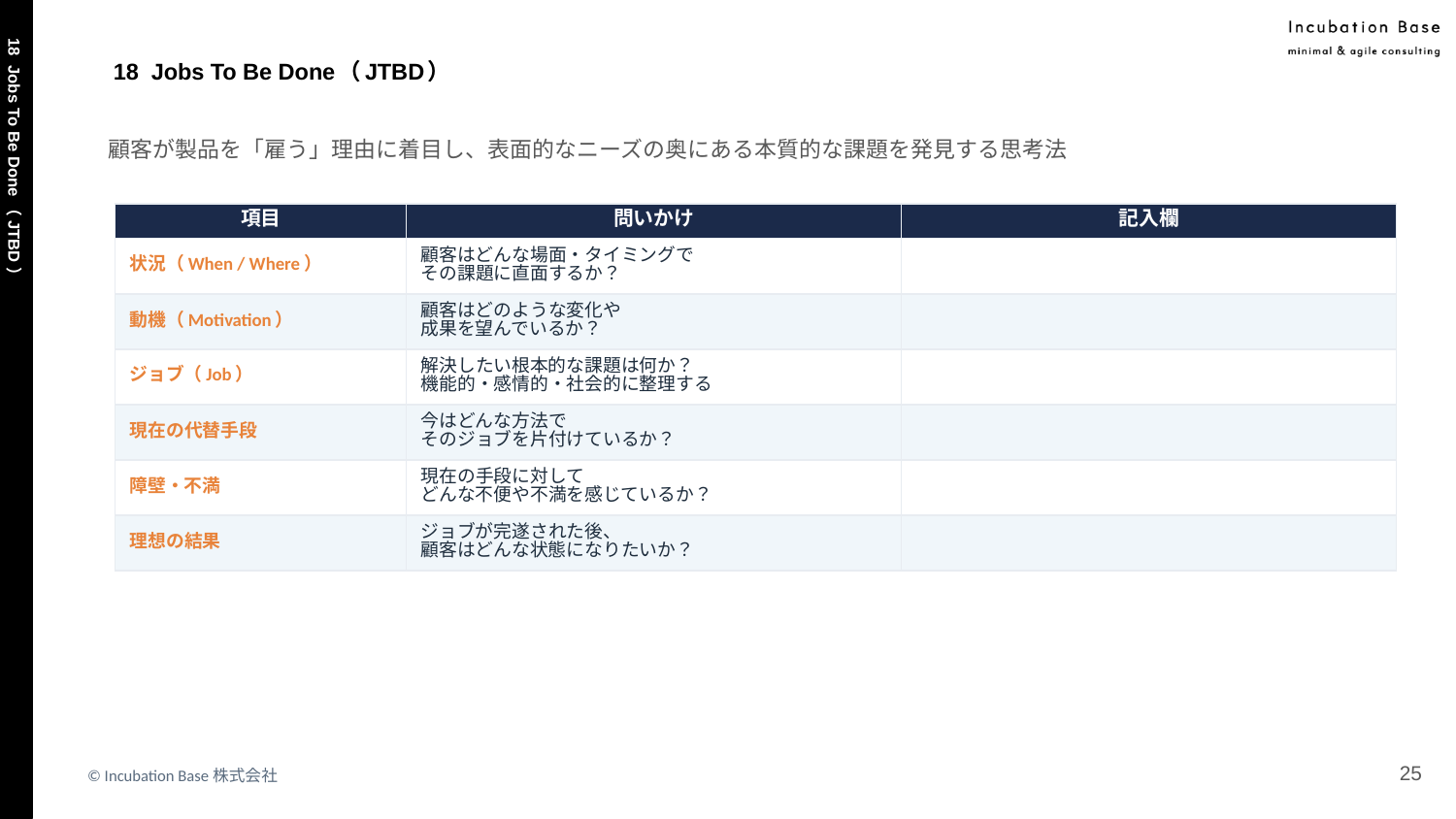

# 18  Jobs To Be Done（JTBD）
顧客が製品を「雇う」理由に着目し、表面的なニーズの奥にある本質的な課題を発見する思考法
| 項目 | 問いかけ | 記入欄 |
| --- | --- | --- |
| 状況（When / Where） | 顧客はどんな場面・タイミングで その課題に直面するか？ |  |
| 動機（Motivation） | 顧客はどのような変化や 成果を望んでいるか？ |  |
| ジョブ（Job） | 解決したい根本的な課題は何か？ 機能的・感情的・社会的に整理する |  |
| 現在の代替手段 | 今はどんな方法で そのジョブを片付けているか？ |  |
| 障壁・不満 | 現在の手段に対して どんな不便や不満を感じているか？ |  |
| 理想の結果 | ジョブが完遂された後、 顧客はどんな状態になりたいか？ |  |
18  Jobs To Be Done（JTBD）
25
© Incubation Base株式会社